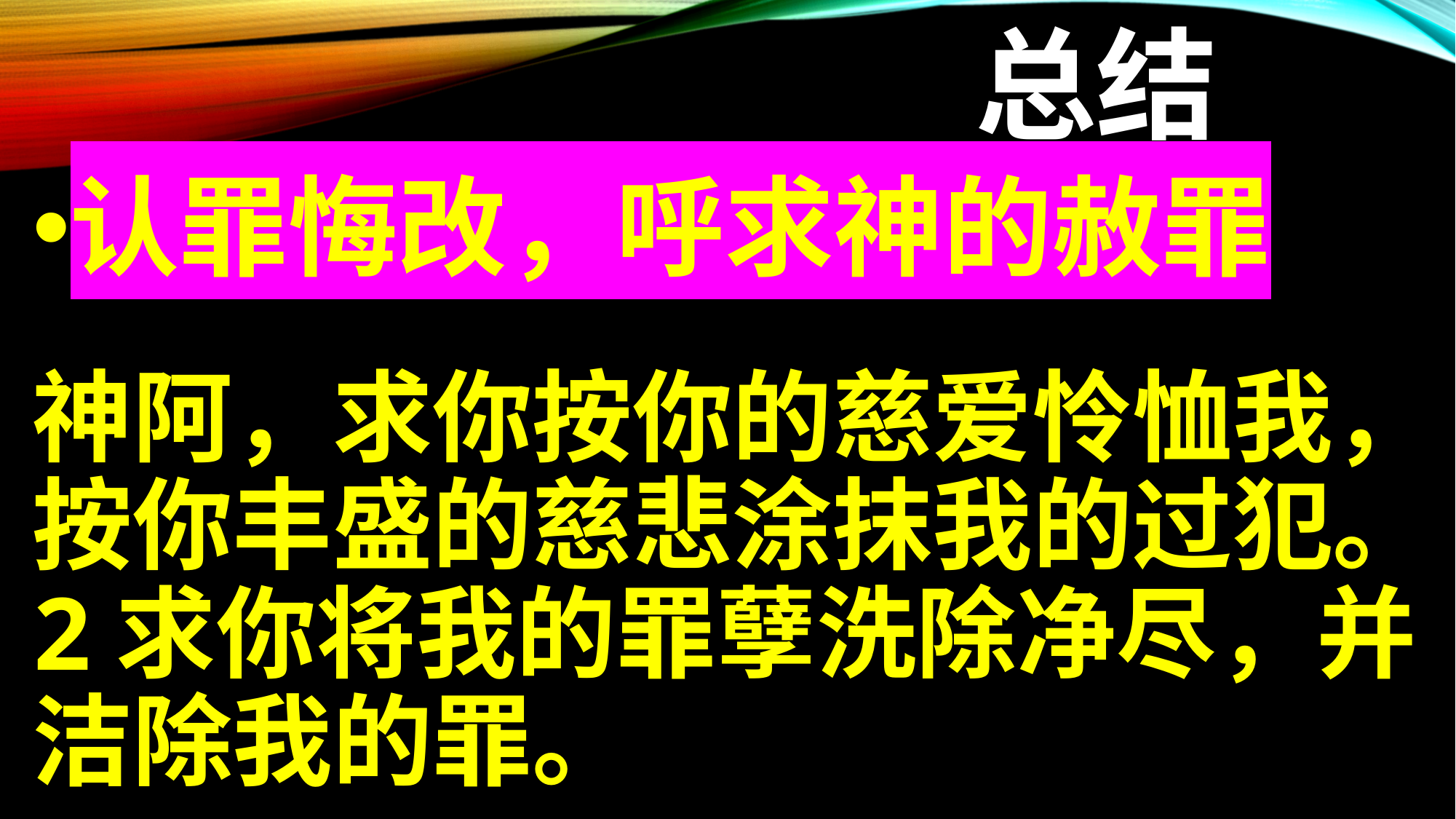

# 总结
认罪悔改，呼求神的赦罪

神阿，求你按你的慈爱怜恤我，按你丰盛的慈悲涂抹我的过犯。2求你将我的罪孽洗除净尽，并洁除我的罪。